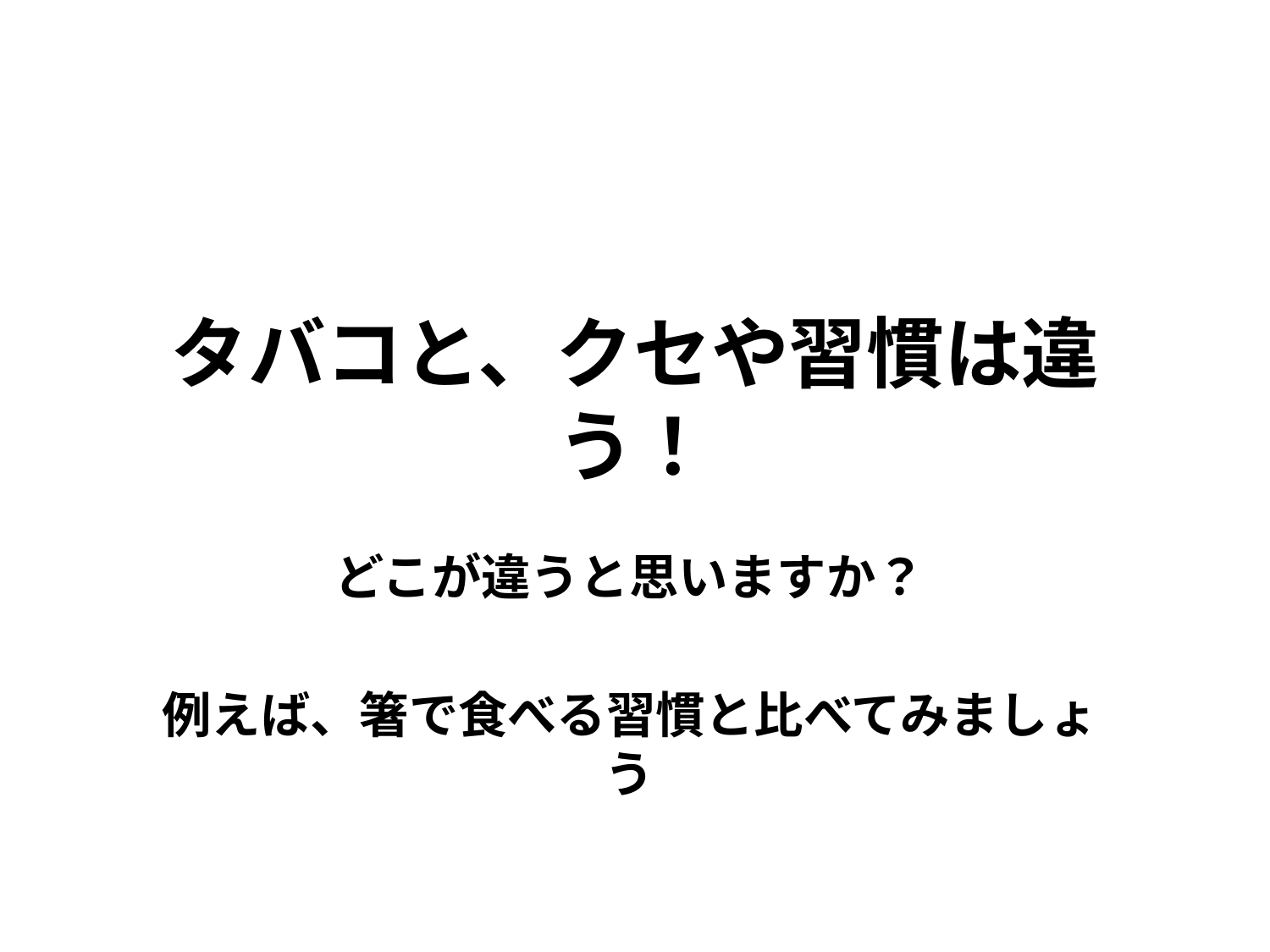

# タバコと、クセや習慣は違う！
どこが違うと思いますか？

例えば、箸で食べる習慣と比べてみましょう